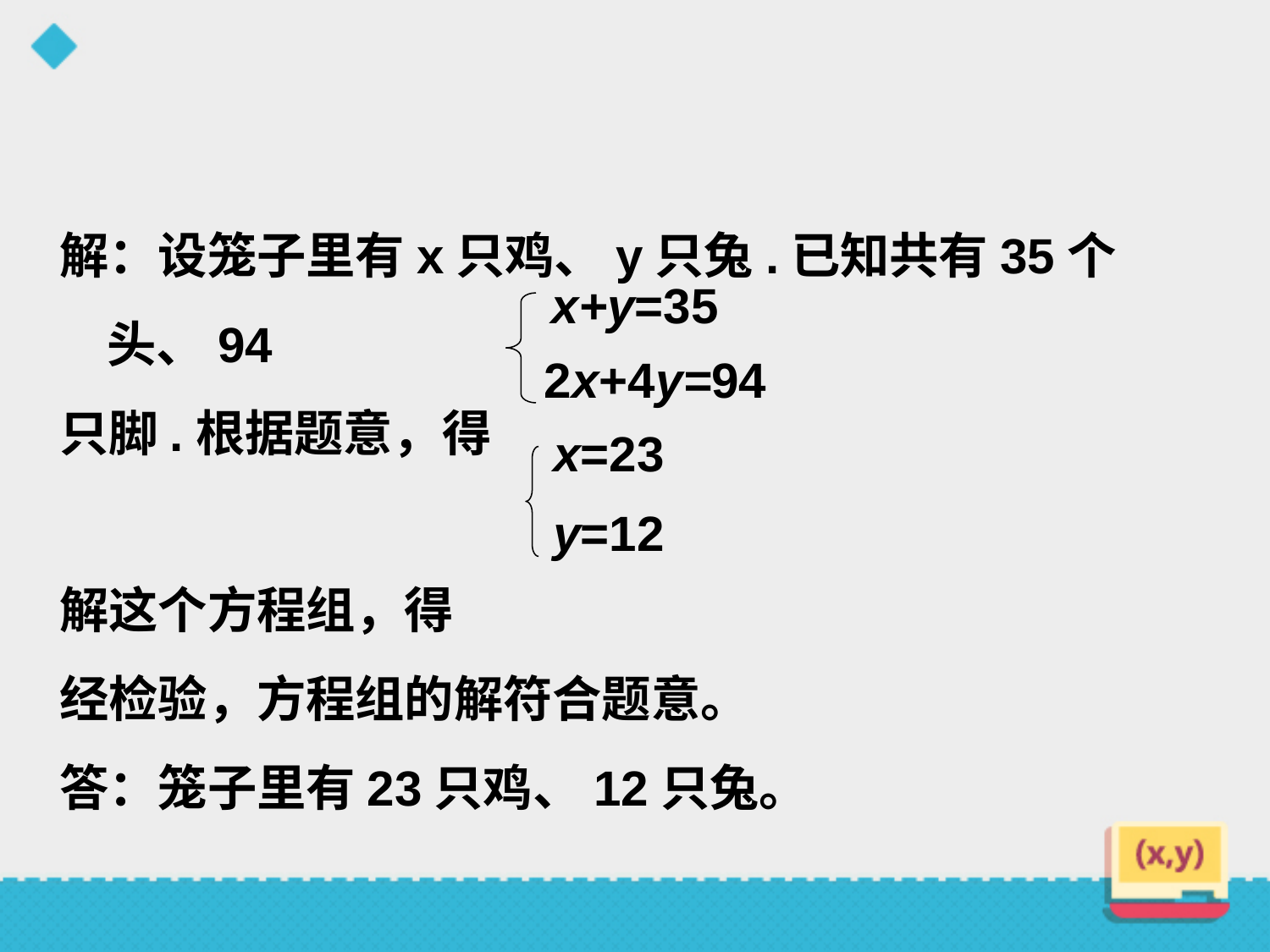

解：设笼子里有x只鸡、y只兔.已知共有35个头、94
只脚.根据题意，得

解这个方程组，得
经检验，方程组的解符合题意。
答：笼子里有23只鸡、12只兔。
x+y=35

2x+4y=94
x=23

y=12